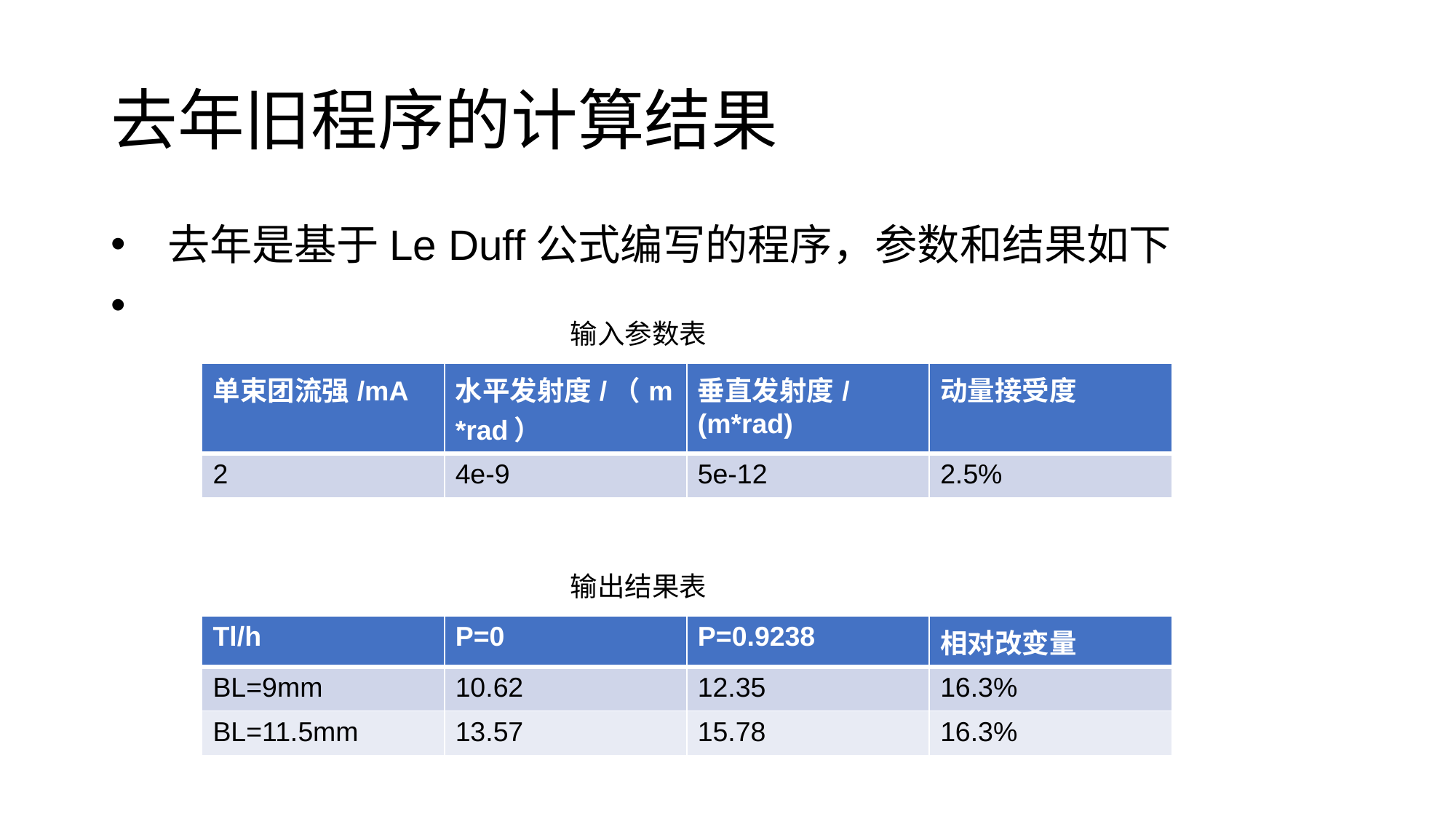

# 去年旧程序的计算结果
  去年是基于Le Duff公式编写的程序，参数和结果如下

输入参数表
| 单束团流强/mA | 水平发射度/（m \*rad） | 垂直发射度/(m\*rad) | 动量接受度 |
| --- | --- | --- | --- |
| 2 | 4e-9 | 5e-12 | 2.5% |
输出结果表
| Tl/h | P=0 | P=0.9238 | 相对改变量 |
| --- | --- | --- | --- |
| BL=9mm | 10.62 | 12.35 | 16.3% |
| BL=11.5mm | 13.57 | 15.78 | 16.3% |